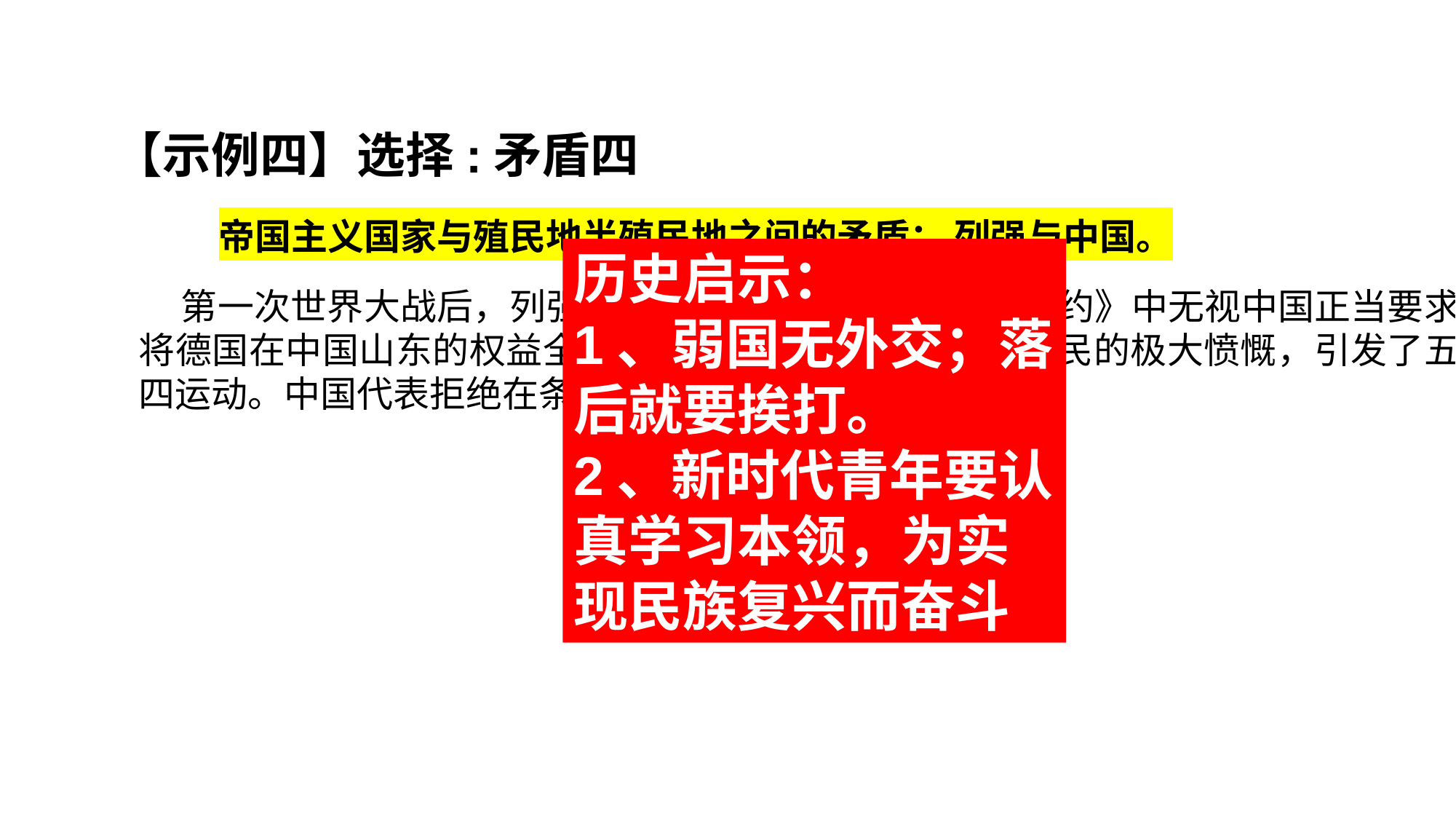

【示例四】选择:矛盾四
帝国主义国家与殖民地半殖民地之间的矛盾： 列强与中国。
历史启示：
1、弱国无外交；落后就要挨打。
2、新时代青年要认真学习本领，为实现民族复兴而奋斗
    第一次世界大战后，列强在巴黎和会制定的《凡尔赛条约》中无视中国正当要求，将德国在中国山东的权益全部转让给日本。激起了中国人民的极大愤慨，引发了五四运动。中国代表拒绝在条约上签字。